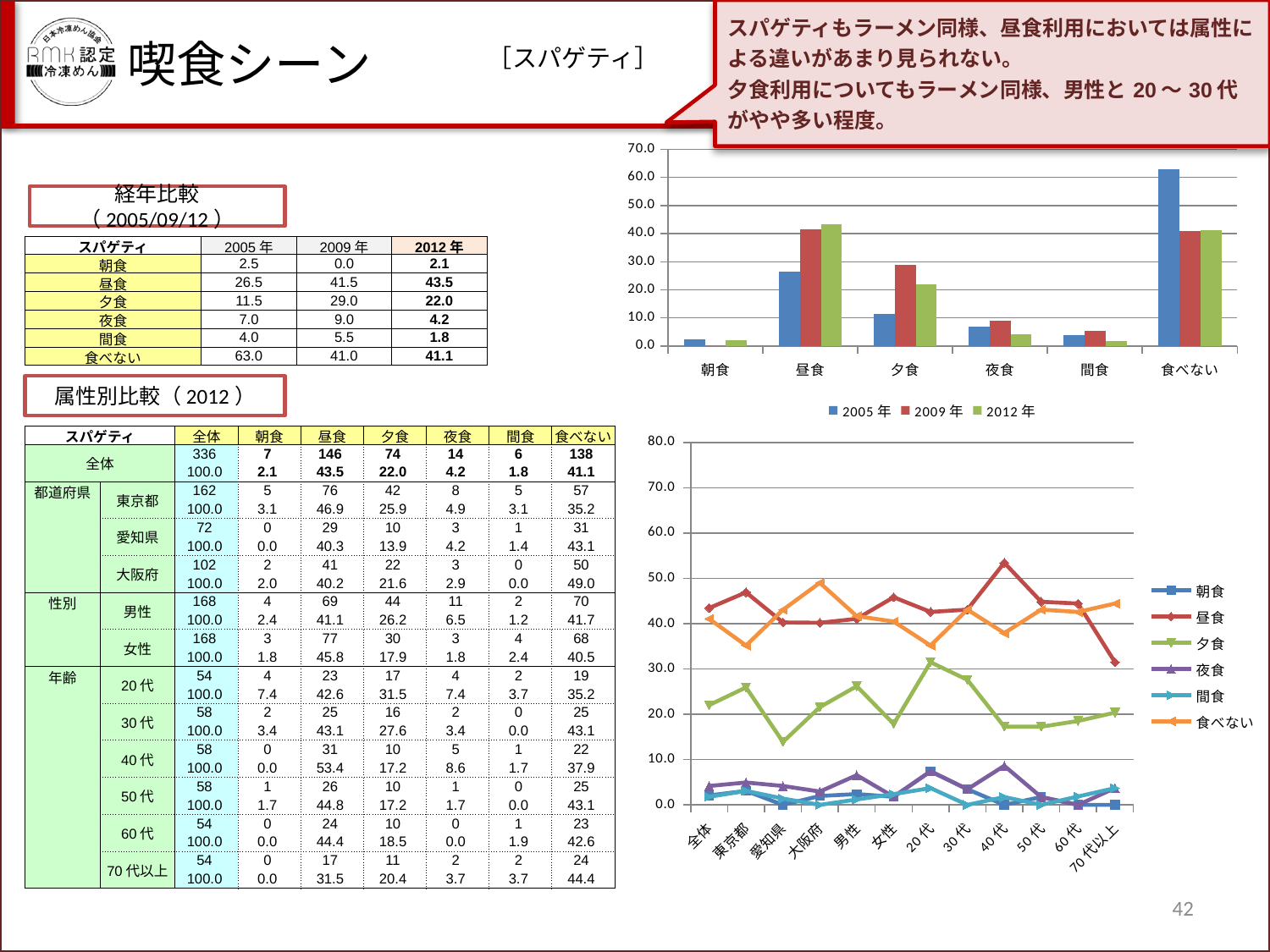

スパゲティもラーメン同様、昼食利用においては属性による違いがあまり見られない。
夕食利用についてもラーメン同様、男性と20～30代がやや多い程度。
喫食シーン
［スパゲティ］

### Chart

| Category | 2005年 | 2009年 | 2012年 |
|---|---|---|---|
| 朝食 | 2.5 | 0.0 | 2.083333333333335 |
| 昼食 | 26.5 | 41.5 | 43.452380952380956 |
| 夕食 | 11.5 | 29.0 | 22.023809523809533 |
| 夜食 | 7.0 | 9.0 | 4.166666666666666 |
| 間食 | 4.0 | 5.5 | 1.7857142857142843 |
| 食べない | 63.0 | 41.0 | 41.071428571428534 |
経年比較（2005/09/12）
| スパゲティ | 2005年 | 2009年 | 2012年 |
| --- | --- | --- | --- |
| 朝食 | 2.5 | 0.0 | 2.1 |
| 昼食 | 26.5 | 41.5 | 43.5 |
| 夕食 | 11.5 | 29.0 | 22.0 |
| 夜食 | 7.0 | 9.0 | 4.2 |
| 間食 | 4.0 | 5.5 | 1.8 |
| 食べない | 63.0 | 41.0 | 41.1 |
属性別比較（2012）
| スパゲティ |  | 全体 | 朝食 | 昼食 | 夕食 | 夜食 | 間食 | 食べない |
| --- | --- | --- | --- | --- | --- | --- | --- | --- |
| 全体 |  | 336 | 7 | 146 | 74 | 14 | 6 | 138 |
|  |  | 100.0 | 2.1 | 43.5 | 22.0 | 4.2 | 1.8 | 41.1 |
| 都道府県 | 東京都 | 162 | 5 | 76 | 42 | 8 | 5 | 57 |
|  |  | 100.0 | 3.1 | 46.9 | 25.9 | 4.9 | 3.1 | 35.2 |
|  | 愛知県 | 72 | 0 | 29 | 10 | 3 | 1 | 31 |
|  |  | 100.0 | 0.0 | 40.3 | 13.9 | 4.2 | 1.4 | 43.1 |
|  | 大阪府 | 102 | 2 | 41 | 22 | 3 | 0 | 50 |
|  |  | 100.0 | 2.0 | 40.2 | 21.6 | 2.9 | 0.0 | 49.0 |
| 性別 | 男性 | 168 | 4 | 69 | 44 | 11 | 2 | 70 |
|  |  | 100.0 | 2.4 | 41.1 | 26.2 | 6.5 | 1.2 | 41.7 |
|  | 女性 | 168 | 3 | 77 | 30 | 3 | 4 | 68 |
|  |  | 100.0 | 1.8 | 45.8 | 17.9 | 1.8 | 2.4 | 40.5 |
| 年齢 | 20代 | 54 | 4 | 23 | 17 | 4 | 2 | 19 |
|  |  | 100.0 | 7.4 | 42.6 | 31.5 | 7.4 | 3.7 | 35.2 |
|  | 30代 | 58 | 2 | 25 | 16 | 2 | 0 | 25 |
|  |  | 100.0 | 3.4 | 43.1 | 27.6 | 3.4 | 0.0 | 43.1 |
|  | 40代 | 58 | 0 | 31 | 10 | 5 | 1 | 22 |
|  |  | 100.0 | 0.0 | 53.4 | 17.2 | 8.6 | 1.7 | 37.9 |
|  | 50代 | 58 | 1 | 26 | 10 | 1 | 0 | 25 |
|  |  | 100.0 | 1.7 | 44.8 | 17.2 | 1.7 | 0.0 | 43.1 |
|  | 60代 | 54 | 0 | 24 | 10 | 0 | 1 | 23 |
|  |  | 100.0 | 0.0 | 44.4 | 18.5 | 0.0 | 1.9 | 42.6 |
|  | 70代以上 | 54 | 0 | 17 | 11 | 2 | 2 | 24 |
|  |  | 100.0 | 0.0 | 31.5 | 20.4 | 3.7 | 3.7 | 44.4 |

### Chart

| Category | 朝食 | 昼食 | 夕食 | 夜食 | 間食 | 食べない |
|---|---|---|---|---|---|---|
| 全体 | 2.083333333333335 | 43.452380952380956 | 22.023809523809533 | 4.166666666666666 | 1.7857142857142843 | 41.071428571428534 |
| 東京都 | 3.08641975308642 | 46.913580246913575 | 25.92592592592591 | 4.938271604938276 | 3.08641975308642 | 35.18518518518518 |
| 愛知県 | 0.0 | 40.27777777777778 | 13.88888888888889 | 4.166666666666666 | 1.3888888888888897 | 43.05555555555556 |
| 大阪府 | 1.96078431372549 | 40.19607843137255 | 21.568627450980376 | 2.9411764705882337 | 0.0 | 49.019607843137244 |
| 男性 | 2.380952380952381 | 41.071428571428534 | 26.190476190476193 | 6.547619047619047 | 1.1904761904761905 | 41.666666666666615 |
| 女性 | 1.7857142857142843 | 45.83333333333333 | 17.857142857142843 | 1.7857142857142843 | 2.380952380952381 | 40.476190476190474 |
| 20代 | 7.4074074074074066 | 42.5925925925926 | 31.48148148148148 | 7.4074074074074066 | 3.703703703703704 | 35.18518518518518 |
| 30代 | 3.4482758620689653 | 43.103448275862036 | 27.5862068965517 | 3.4482758620689653 | 0.0 | 43.103448275862036 |
| 40代 | 0.0 | 53.44827586206896 | 17.24137931034483 | 8.620689655172415 | 1.7241379310344827 | 37.931034482758584 |
| 50代 | 1.7241379310344827 | 44.82758620689653 | 17.24137931034483 | 1.7241379310344827 | 0.0 | 43.103448275862036 |
| 60代 | 0.0 | 44.444444444444386 | 18.51851851851853 | 0.0 | 1.851851851851852 | 42.5925925925926 |
| 70代以上 | 0.0 | 31.48148148148148 | 20.370370370370356 | 3.703703703703704 | 3.703703703703704 | 44.444444444444386 |
42